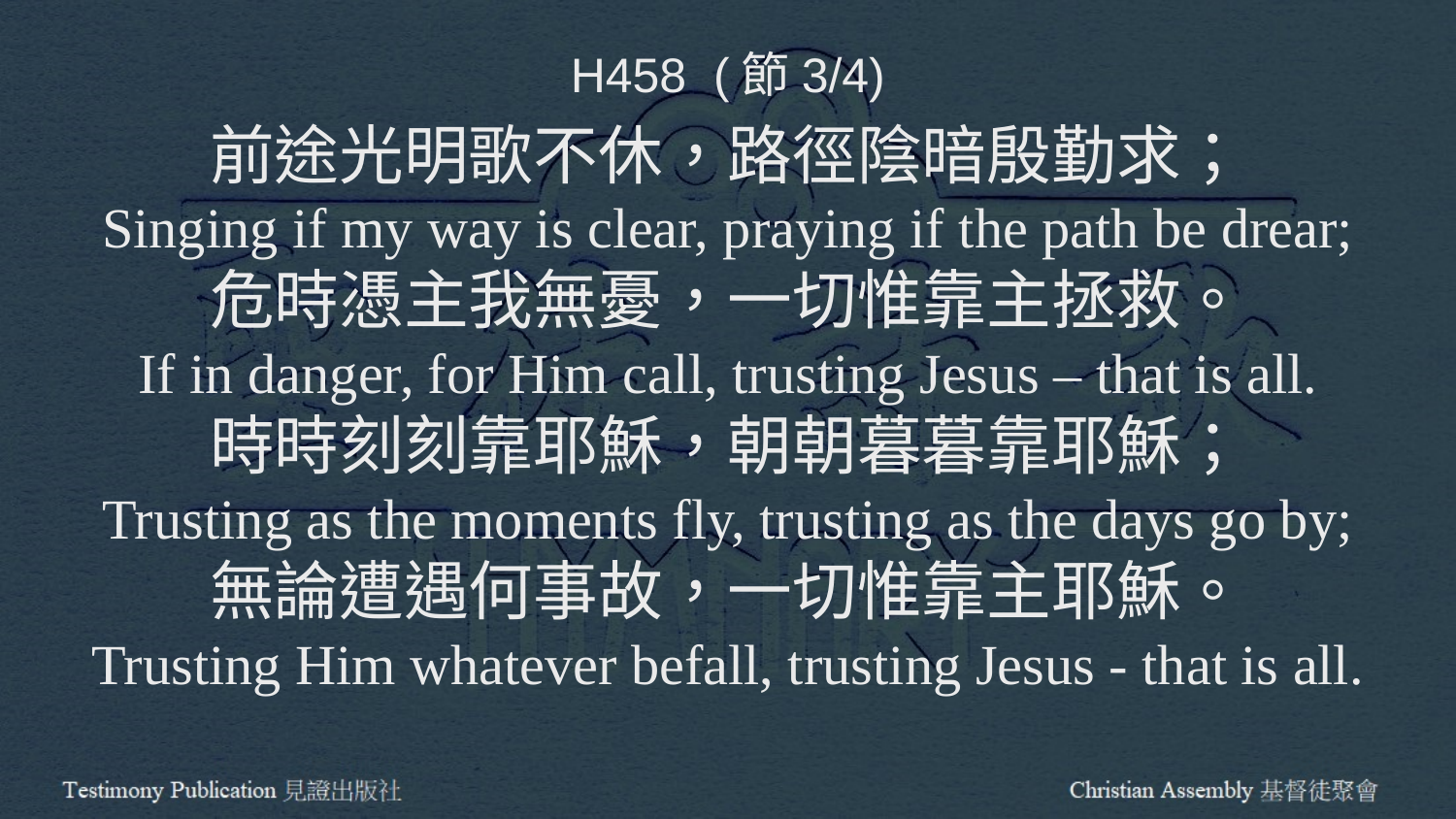

H458  (節3/4)
前途光明歌不休，路徑陰暗殷勤求；
Singing if my way is clear, praying if the path be drear;
危時憑主我無憂，一切惟靠主拯救。
If in danger, for Him call, trusting Jesus – that is all.
時時刻刻靠耶穌，朝朝暮暮靠耶穌；
Trusting as the moments fly, trusting as the days go by;
無論遭遇何事故，一切惟靠主耶穌。
Trusting Him whatever befall, trusting Jesus - that is all.